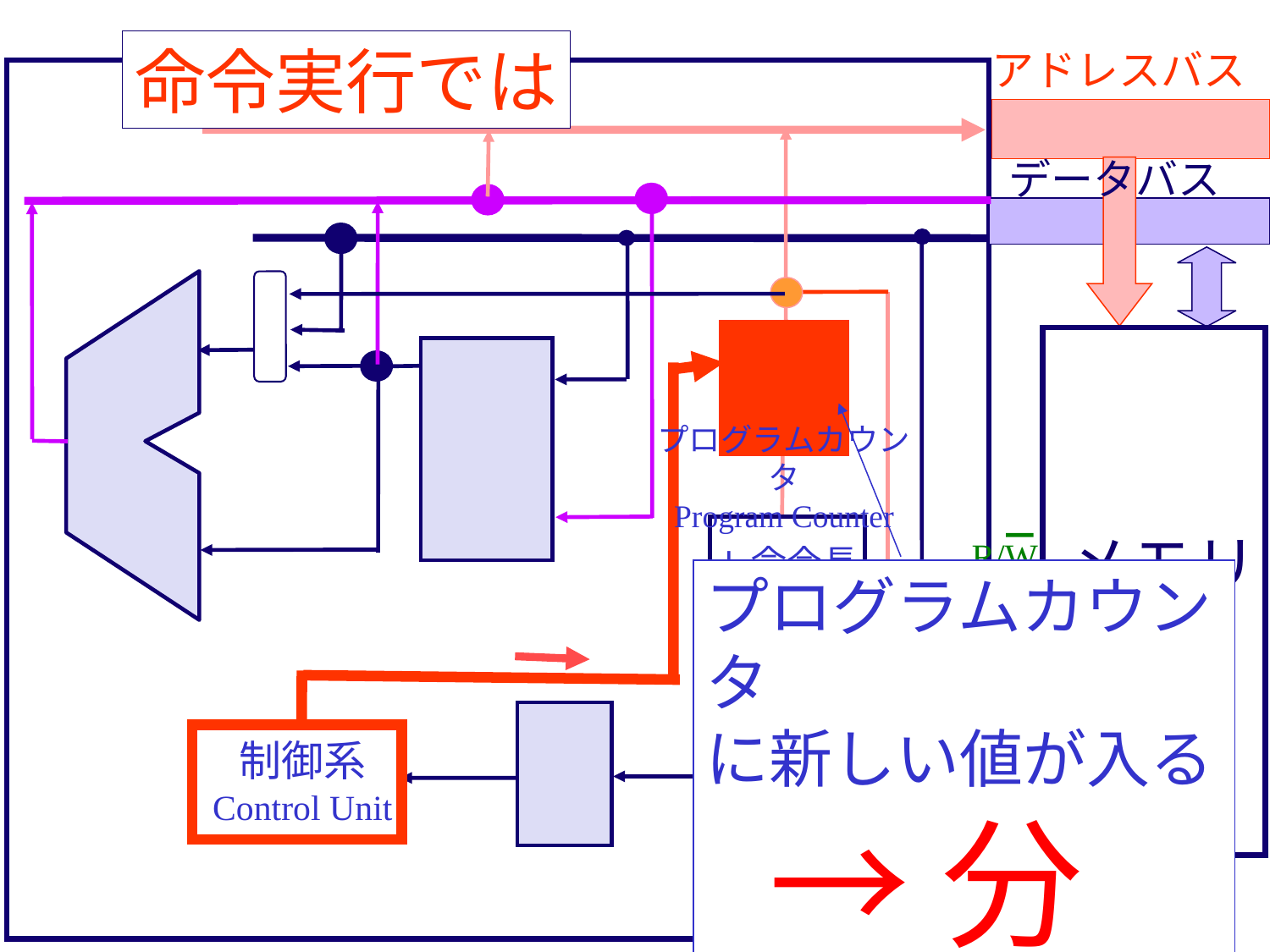

命令実行では
アドレスバス

データバス

プログラムカウンタ
Program Counter

+命令長
メモリ
R/W

プログラムカウンタ
に新しい値が入る
　→ 分岐

制御系
Control Unit